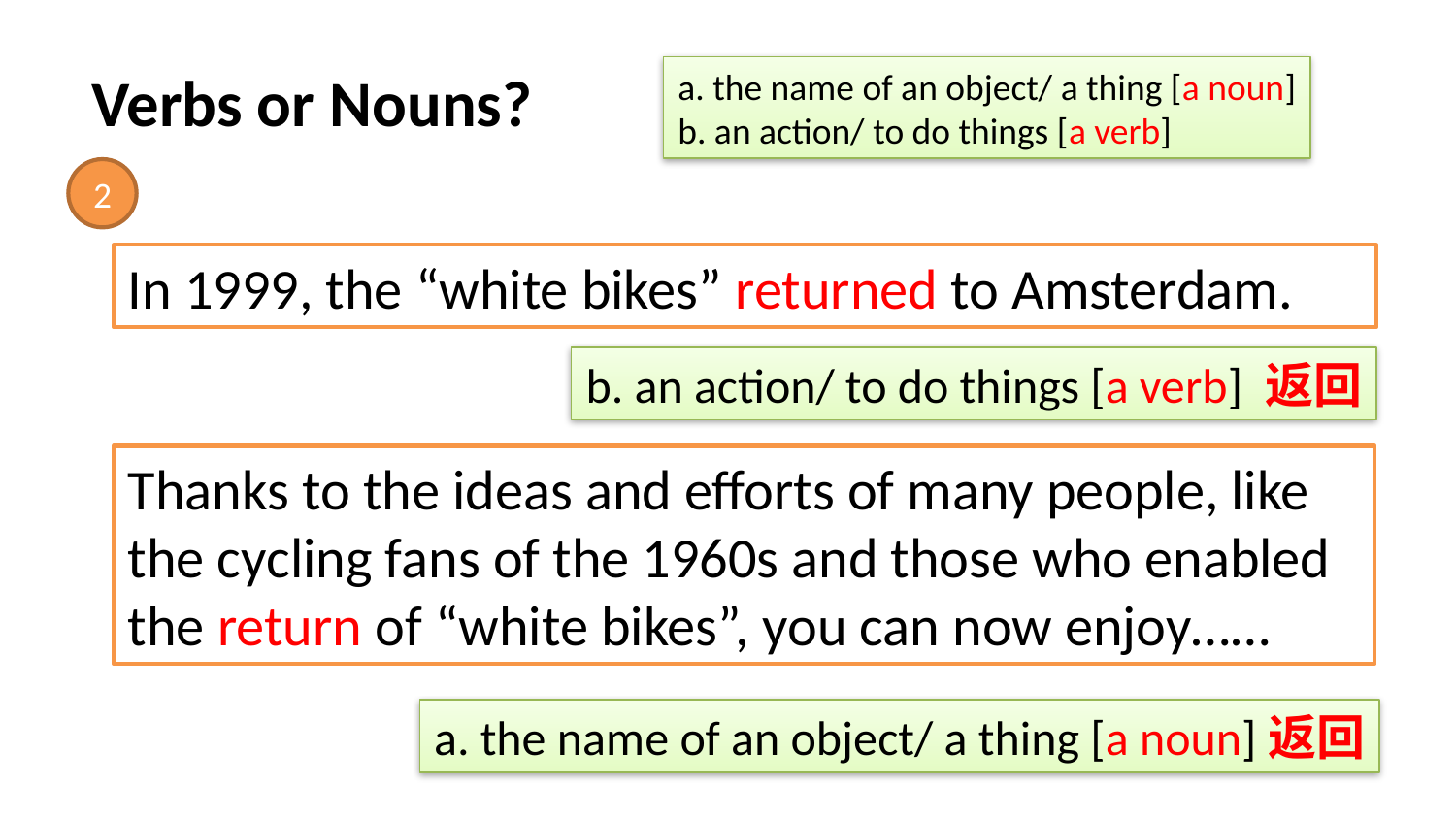

Verbs or Nouns?
a. the name of an object/ a thing [a noun]
b. an action/ to do things [a verb]
2
In 1999, the “white bikes” returned to Amsterdam.
b. an action/ to do things [a verb] 返回
Thanks to the ideas and efforts of many people, like the cycling fans of the 1960s and those who enabled the return of “white bikes”, you can now enjoy……
a. the name of an object/ a thing [a noun]返回